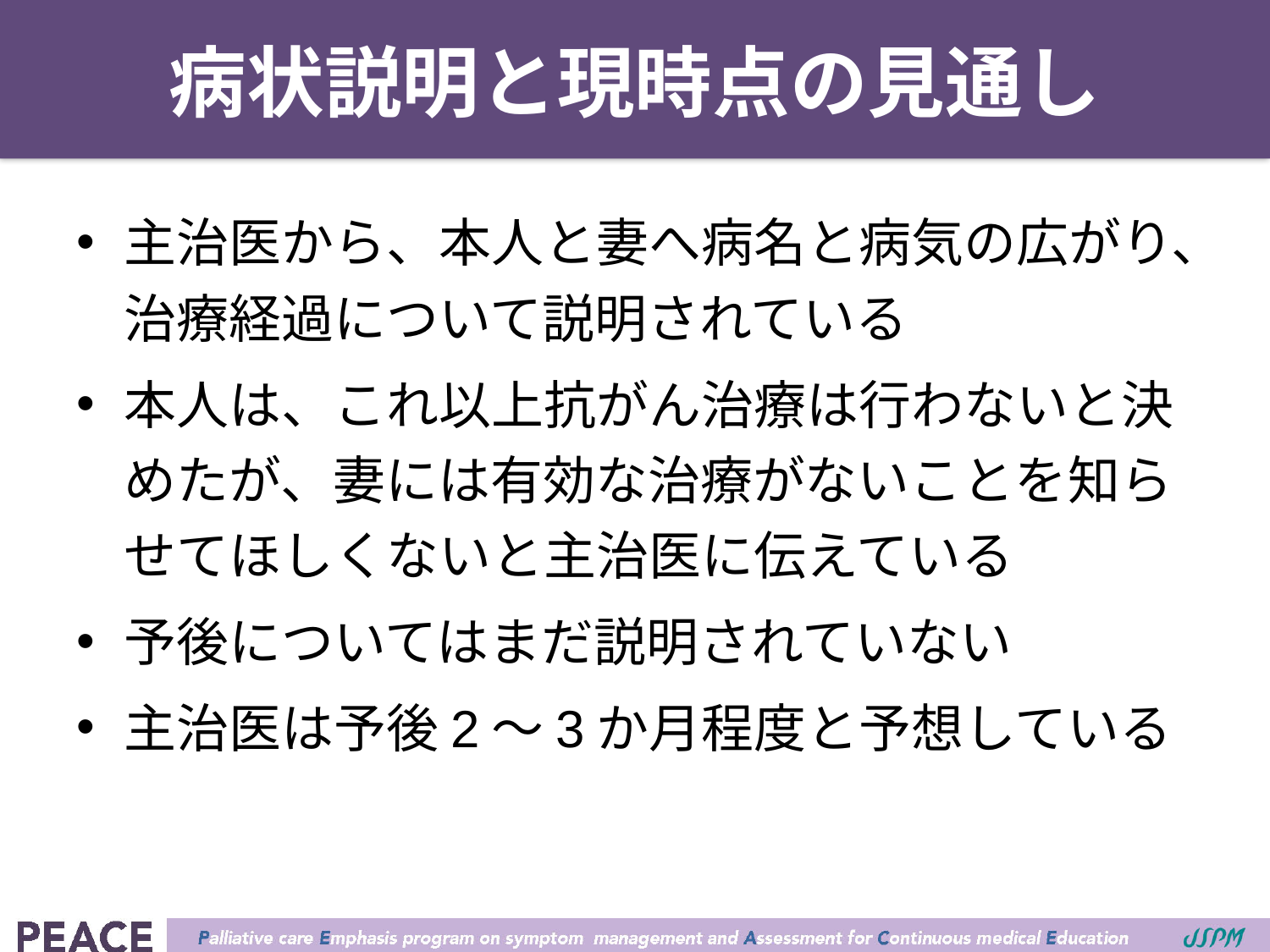

# 病状説明と現時点の見通し
主治医から、本人と妻へ病名と病気の広がり、治療経過について説明されている
本人は、これ以上抗がん治療は行わないと決めたが、妻には有効な治療がないことを知らせてほしくないと主治医に伝えている
予後についてはまだ説明されていない
主治医は予後2～3か月程度と予想している